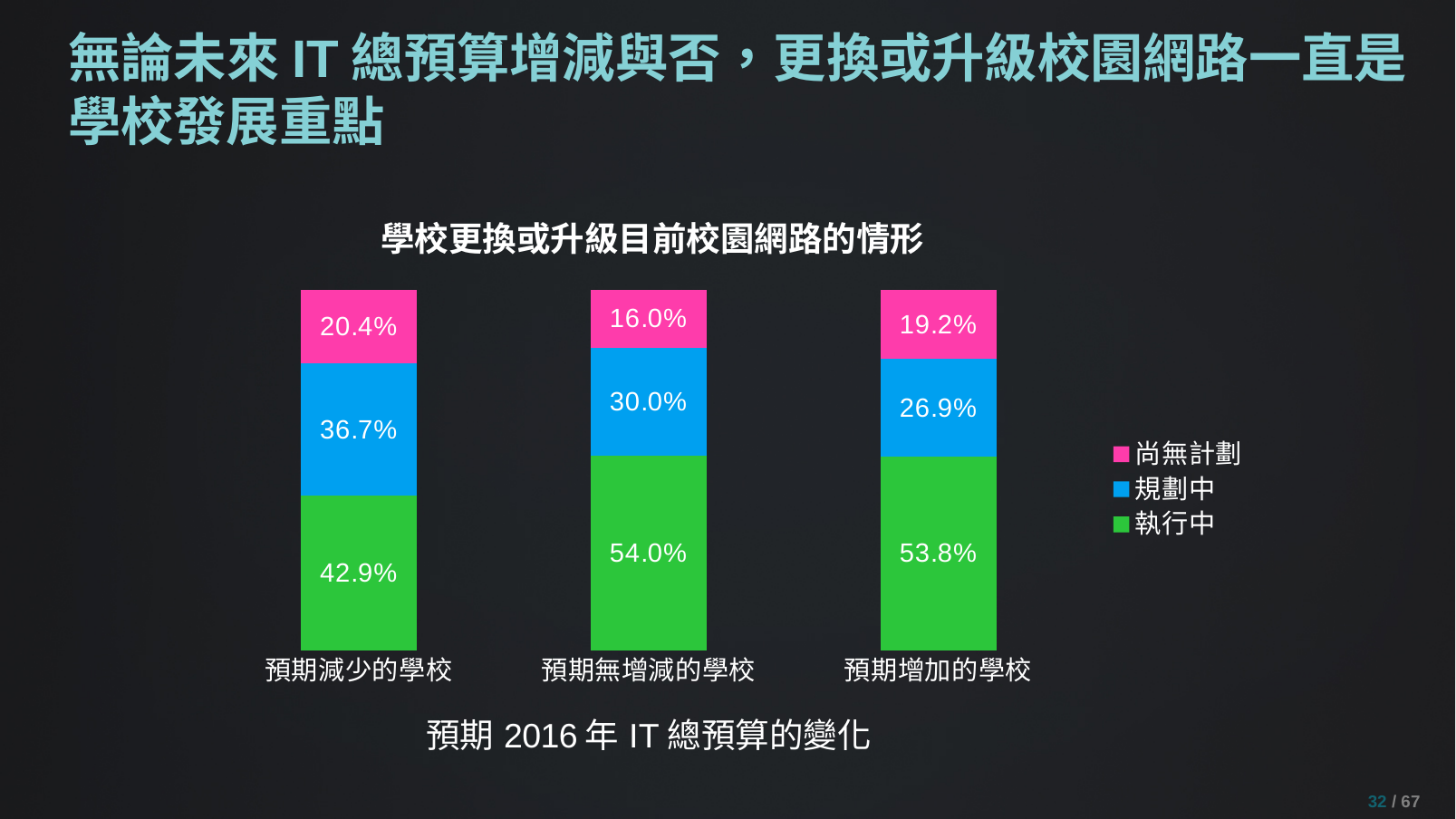

# 無論未來IT總預算增減與否，更換或升級校園網路一直是學校發展重點

### Chart: 學校更換或升級目前校園網路的情形

| Category | 執行中 | 規劃中 | 尚無計劃 |
|---|---|---|---|
| 預期減少的學校 | 0.428571428571429 | 0.36734693877551 | 0.204081632653061 |
| 預期無增減的學校 | 0.54 | 0.3 | 0.16 |
| 預期增加的學校 | 0.538461538461538 | 0.269230769230769 | 0.192307692307692 |